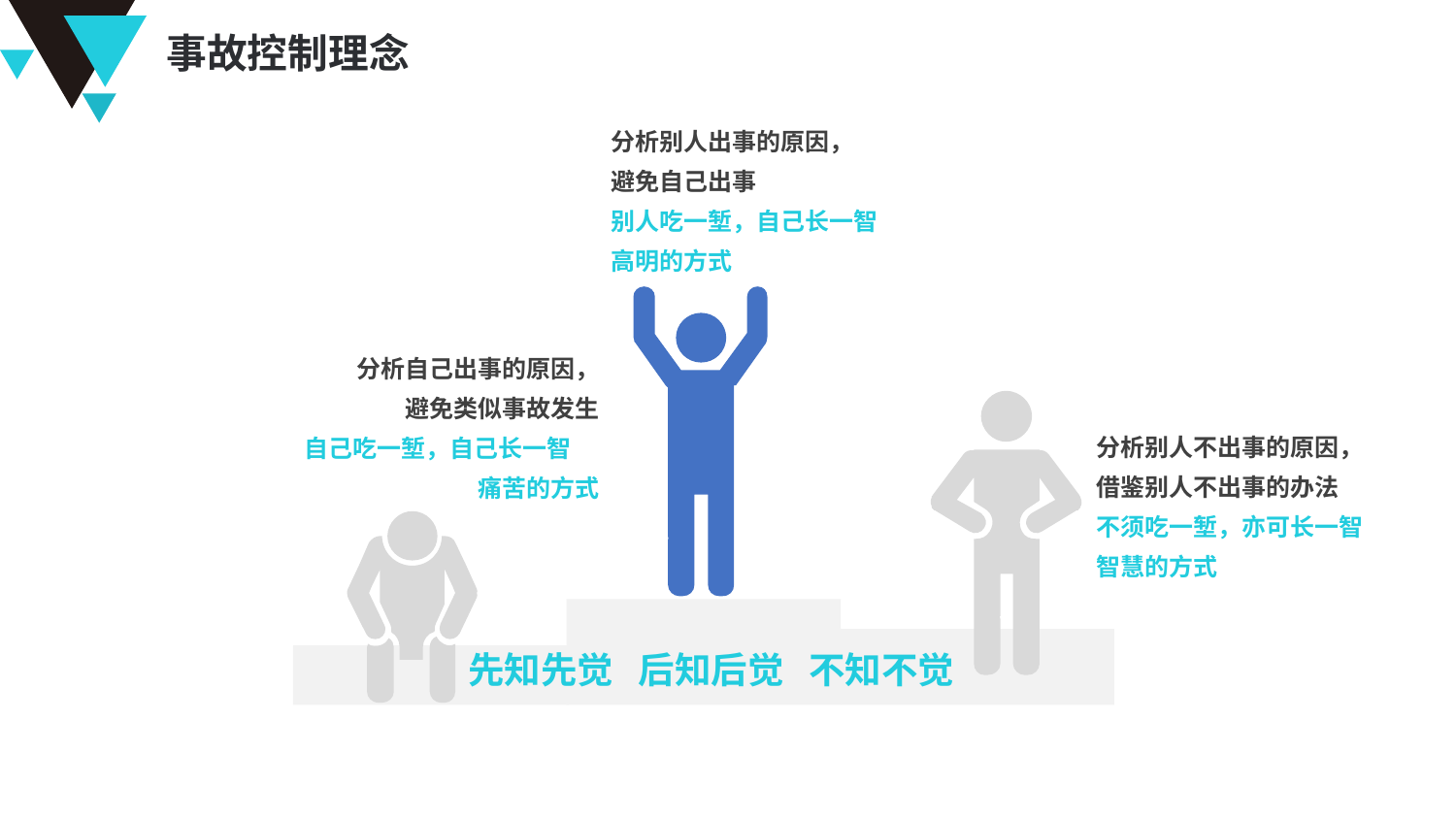

事故控制理念
分析别人出事的原因，
避免自己出事
别人吃一堑，自己长一智
高明的方式

分析自己出事的原因，
避免类似事故发生
自己吃一堑，自己长一智
痛苦的方式

分析别人不出事的原因，借鉴别人不出事的办法
不须吃一堑，亦可长一智
智慧的方式

先知先觉   后知后觉   不知不觉